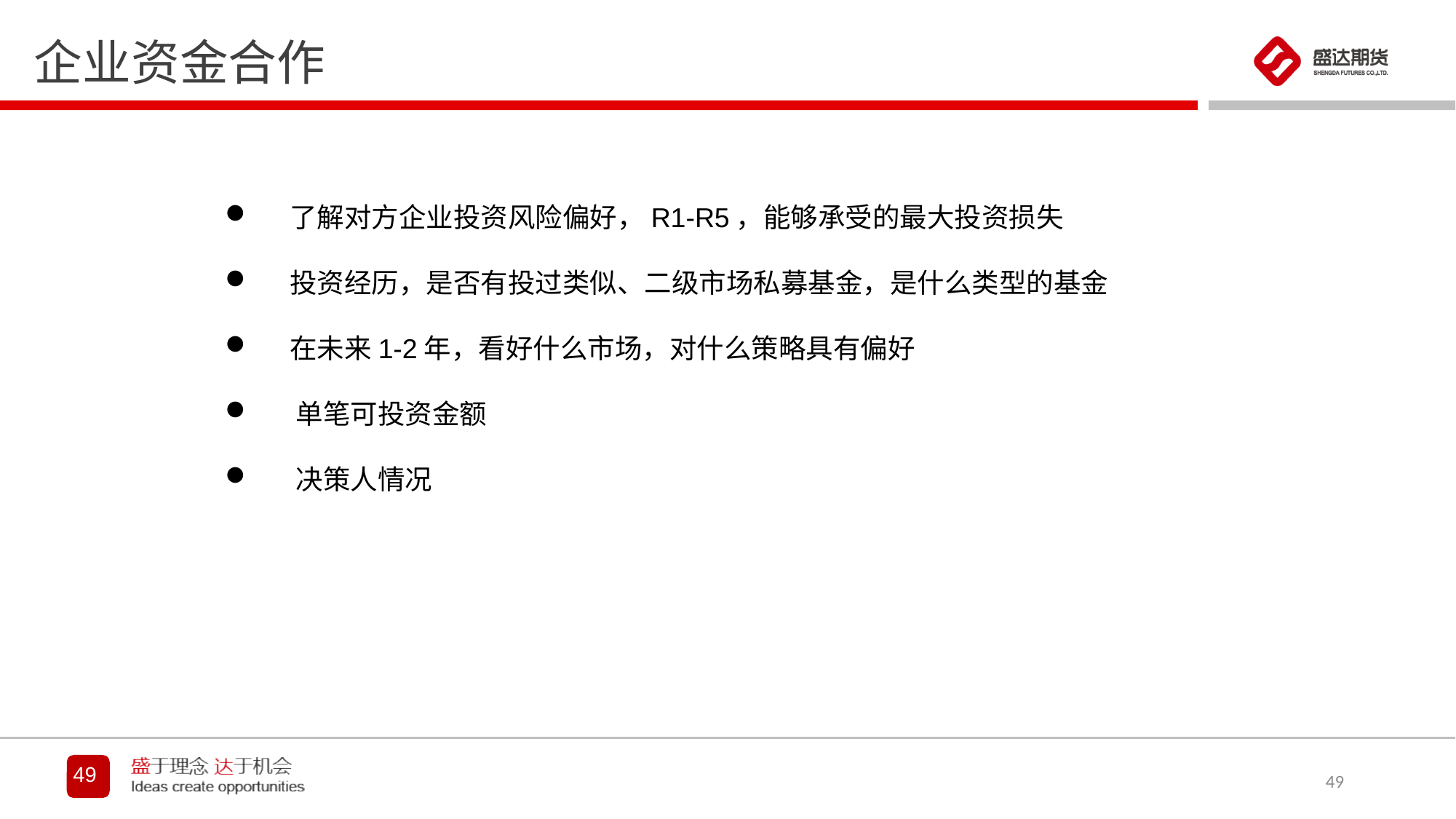

企业资金合作
     了解对方企业投资风险偏好，R1-R5，能够承受的最大投资损失
     投资经历，是否有投过类似、二级市场私募基金，是什么类型的基金
     在未来1-2年，看好什么市场，对什么策略具有偏好
      单笔可投资金额
      决策人情况
49